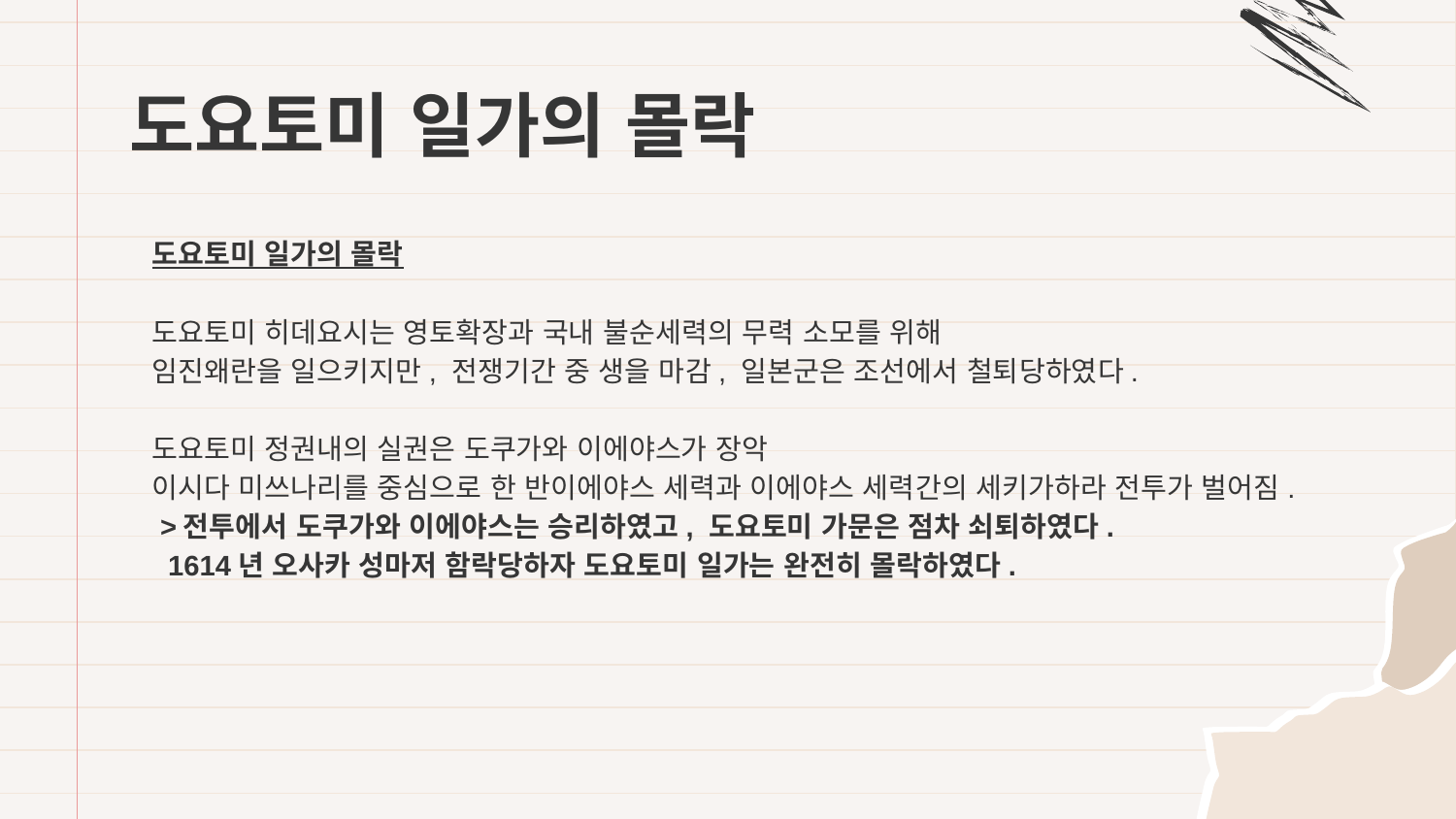

# 도요토미 일가의 몰락
도요토미 일가의 몰락

도요토미 히데요시는 영토확장과 국내 불순세력의 무력 소모를 위해
임진왜란을 일으키지만, 전쟁기간 중 생을 마감, 일본군은 조선에서 철퇴당하였다.

도요토미 정권내의 실권은 도쿠가와 이에야스가 장악
이시다 미쓰나리를 중심으로 한 반이에야스 세력과 이에야스 세력간의 세키가하라 전투가 벌어짐.
 >전투에서 도쿠가와 이에야스는 승리하였고, 도요토미 가문은 점차 쇠퇴하였다.
  1614년 오사카 성마저 함락당하자 도요토미 일가는 완전히 몰락하였다.